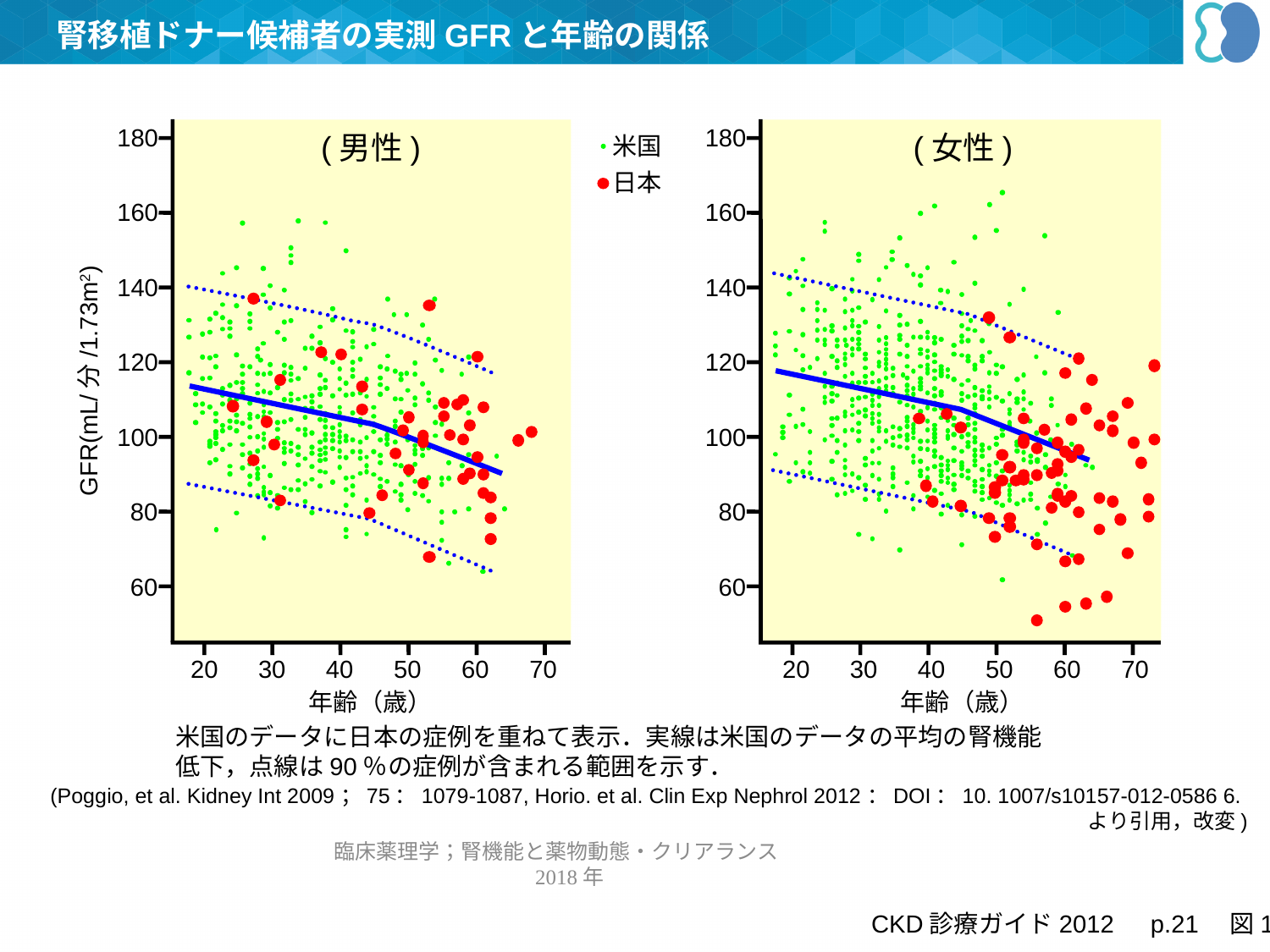

腎移植ドナー候補者の実測GFRと年齢の関係

180
180
(男性)
(女性)
米国
日本

160
160

140
140

120
120
GFR(mL/分/1.73m2)

100
100

80
80
60
60

20
30
40
50
60
70
20
30
40
50
60
70
年齢（歳）
年齢（歳）
米国のデータに日本の症例を重ねて表示．実線は米国のデータの平均の腎機能低下，点線は90％の症例が含まれる範囲を示す．
(Poggio, et al. Kidney Int 2009；75：1079-1087, Horio. et al. Clin Exp Nephrol 2012：DOI：10. 1007/s10157-012-0586 6.
より引用，改変)
臨床薬理学；腎機能と薬物動態・クリアランス　2018年
CKD診療ガイド2012　p.21　図15